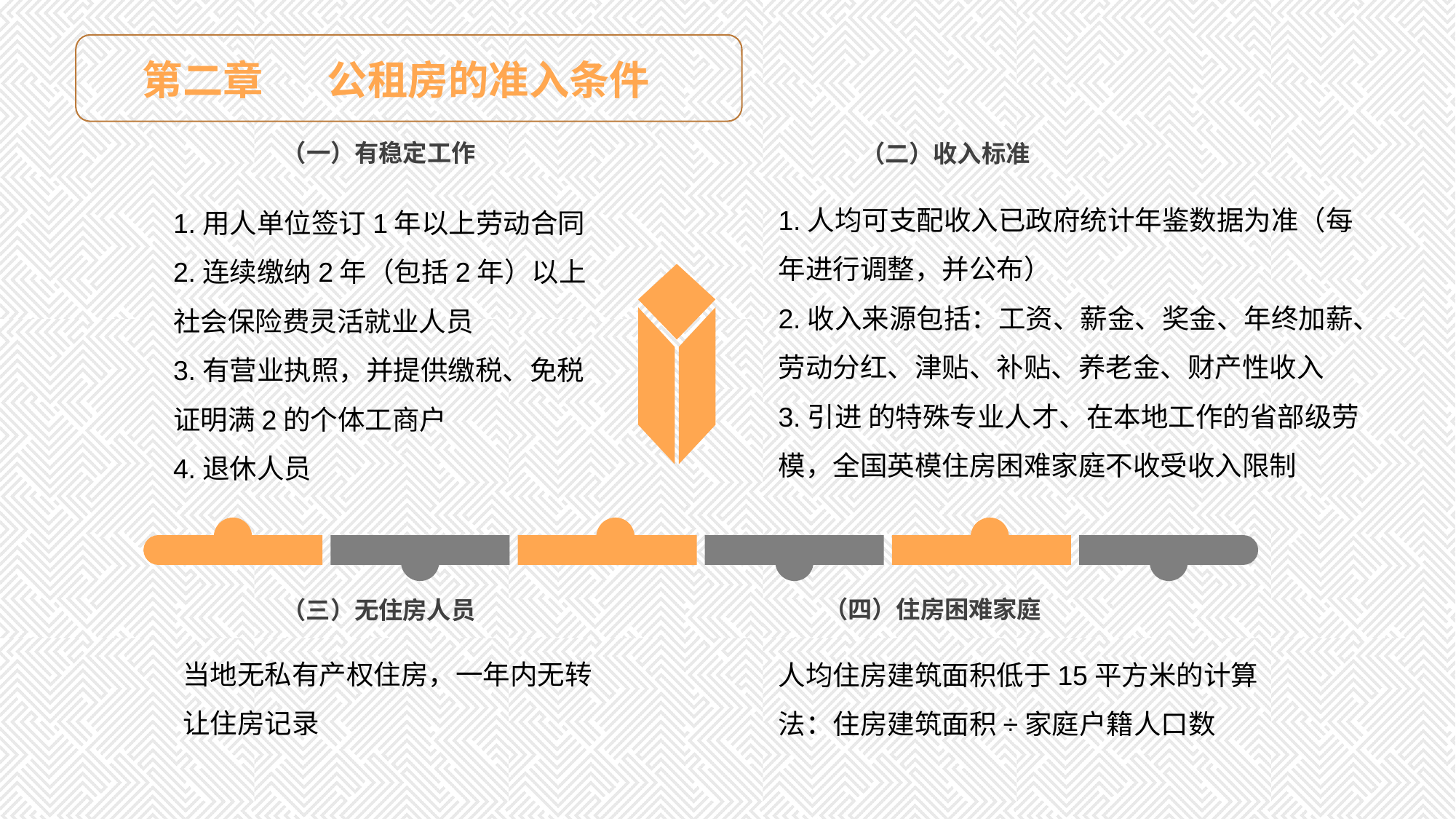

第二章       公租房的准入条件
（一）有稳定工作
（二）收入标准
1.人均可支配收入已政府统计年鉴数据为准（每年进行调整，并公布）
2.收入来源包括：工资、薪金、奖金、年终加薪、劳动分红、津贴、补贴、养老金、财产性收入
3.引进 的特殊专业人才、在本地工作的省部级劳模，全国英模住房困难家庭不收受收入限制

1.用人单位签订1年以上劳动合同
2.连续缴纳2年（包括2年）以上社会保险费灵活就业人员
3.有营业执照，并提供缴税、免税证明满2的个体工商户
4.退休人员

（四）住房困难家庭
（三）无住房人员
当地无私有产权住房，一年内无转让住房记录
人均住房建筑面积低于15平方米的计算法：住房建筑面积÷家庭户籍人口数